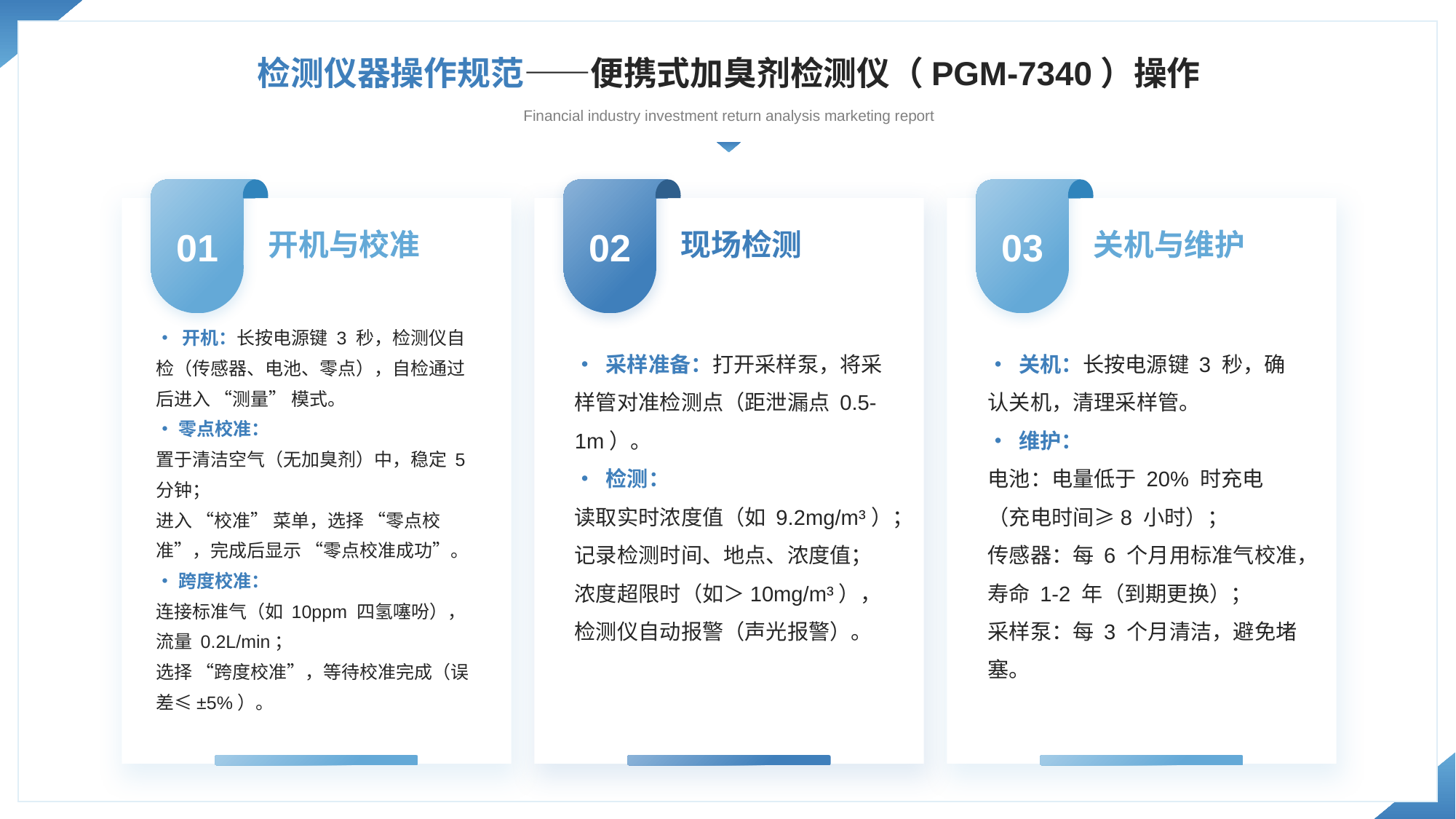

检测仪器操作规范——便携式加臭剂检测仪（PGM-7340）操作
Financial industry investment return analysis marketing report

01
02
03

开机与校准
现场检测
关机与维护
• 开机：长按电源键 3 秒，检测仪自检（传感器、电池、零点），自检通过后进入 “测量” 模式。
•零点校准：
置于清洁空气（无加臭剂）中，稳定 5 分钟；
进入 “校准” 菜单，选择 “零点校准”，完成后显示 “零点校准成功”。
•跨度校准：
连接标准气（如 10ppm 四氢噻吩），流量 0.2L/min；
选择 “跨度校准”，等待校准完成（误差≤±5%）。
• 采样准备：打开采样泵，将采样管对准检测点（距泄漏点 0.5-1m）。
• 检测：
读取实时浓度值（如 9.2mg/m³）；
记录检测时间、地点、浓度值；
浓度超限时（如＞10mg/m³），检测仪自动报警（声光报警）。
• 关机：长按电源键 3 秒，确认关机，清理采样管。
• 维护：
电池：电量低于 20% 时充电（充电时间≥8 小时）；
传感器：每 6 个月用标准气校准，寿命 1-2 年（到期更换）；
采样泵：每 3 个月清洁，避免堵塞。